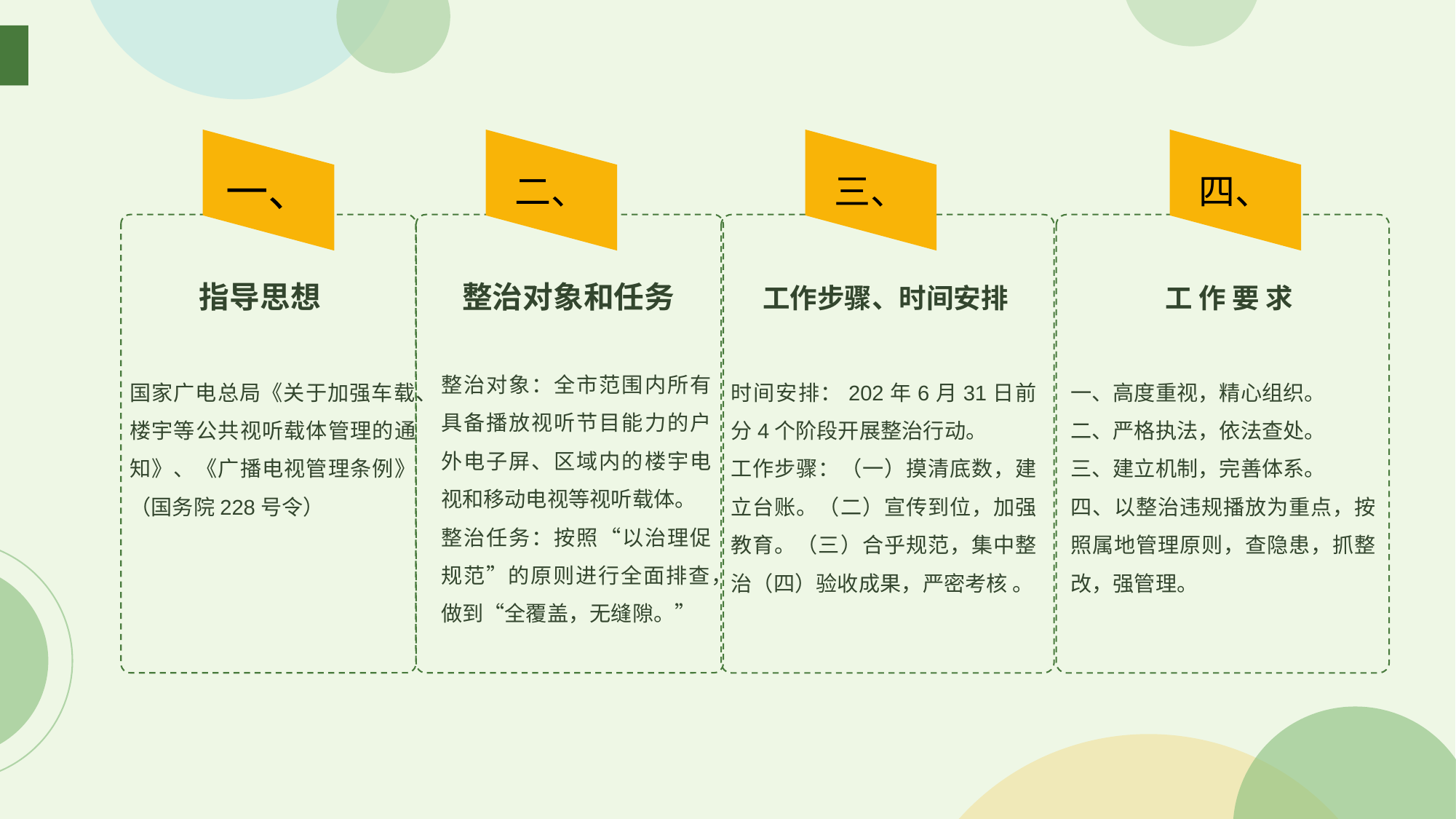

一、
二、
三、
四、

整治对象和任务
指导思想
   工作步骤、时间安排
   工 作 要 求
整治对象：全市范围内所有具备播放视听节目能力的户外电子屏、区域内的楼宇电视和移动电视等视听载体。
整治任务：按照“以治理促规范”的原则进行全面排查，做到“全覆盖，无缝隙。”
国家广电总局《关于加强车载、楼宇等公共视听载体管理的通知》、《广播电视管理条例》（国务院228号令）
时间安排：202年6月31日前分4个阶段开展整治行动。
工作步骤：（一）摸清底数，建立台账。（二）宣传到位，加强教育。（三）合乎规范，集中整治（四）验收成果，严密考核 。
一、高度重视，精心组织。
二、严格执法，依法查处。
三、建立机制，完善体系。
四、以整治违规播放为重点，按照属地管理原则，查隐患，抓整改，强管理。